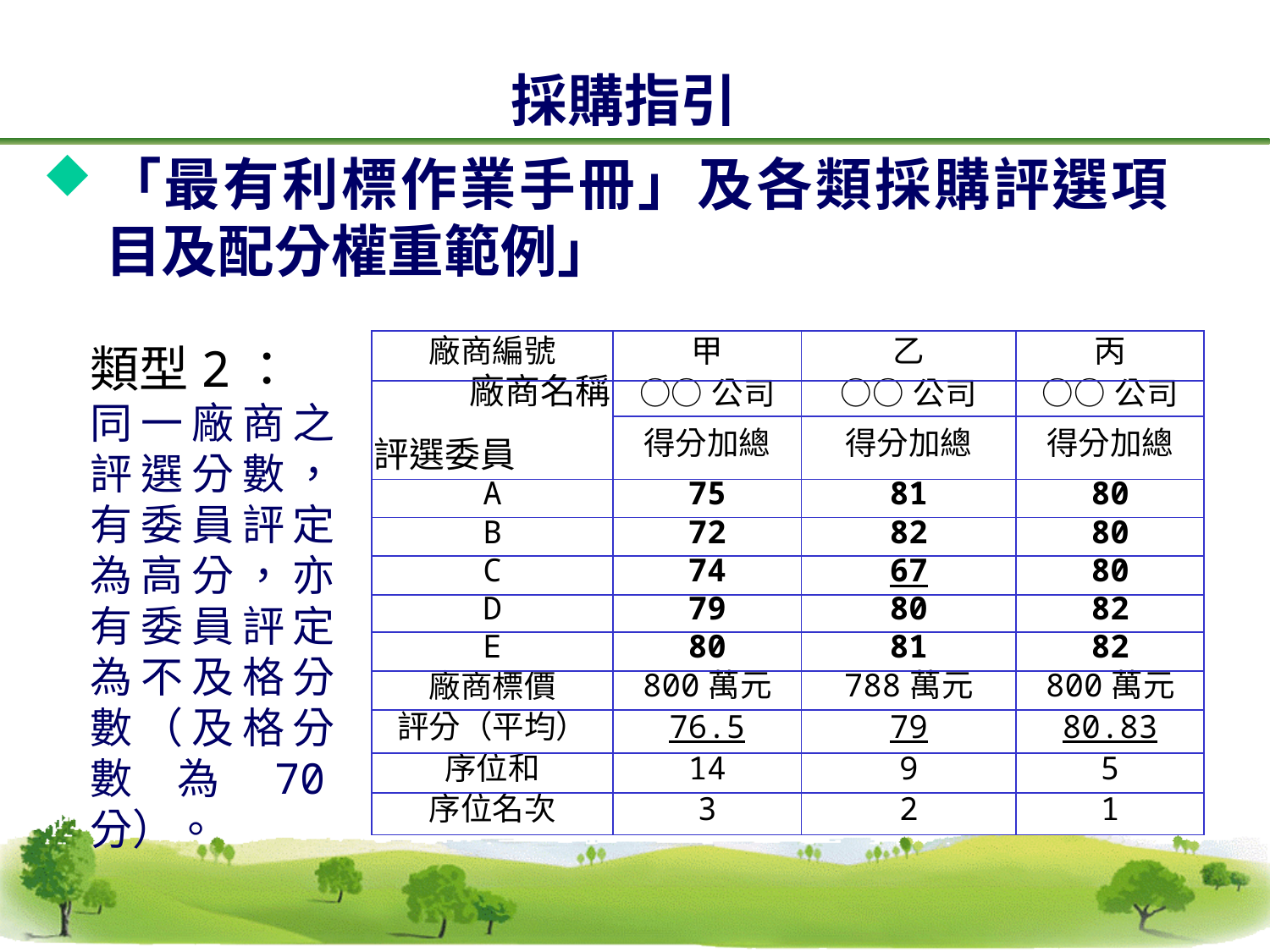

採購指引
「最有利標作業手冊」及各類採購評選項目及配分權重範例」
類型2：
同一廠商之評選分數，有委員評定為高分，亦有委員評定為不及格分數（及格分數為70分）。
| 廠商編號 | 甲 | 乙 | 丙 |
| --- | --- | --- | --- |
| 廠商名稱 評選委員 | ○○公司 | ○○公司 | ○○公司 |
|  | 得分加總 | 得分加總 | 得分加總 |
| A | 75 | 81 | 80 |
| B | 72 | 82 | 80 |
| C | 74 | 67 | 80 |
| D | 79 | 80 | 82 |
| E | 80 | 81 | 82 |
| 廠商標價 | 800萬元 | 788萬元 | 800萬元 |
| 評分（平均） | 76.5 | 79 | 80.83 |
| 序位和 | 14 | 9 | 5 |
| 序位名次 | 3 | 2 | 1 |